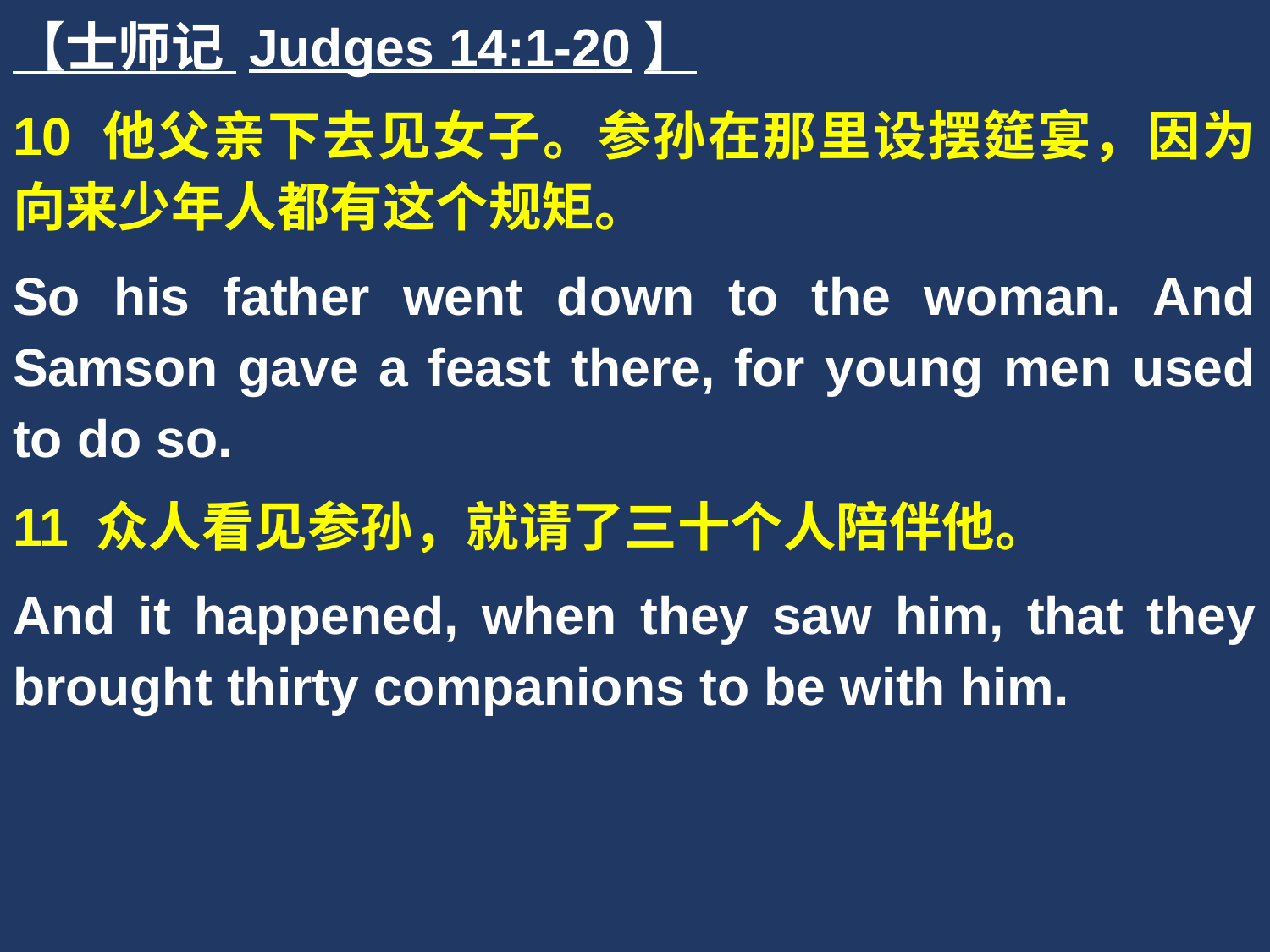

【士师记 Judges 14:1-20】
10 他父亲下去见女子。参孙在那里设摆筵宴，因为向来少年人都有这个规矩。
So his father went down to the woman. And Samson gave a feast there, for young men used to do so.
11 众人看见参孙，就请了三十个人陪伴他。
And it happened, when they saw him, that they brought thirty companions to be with him.